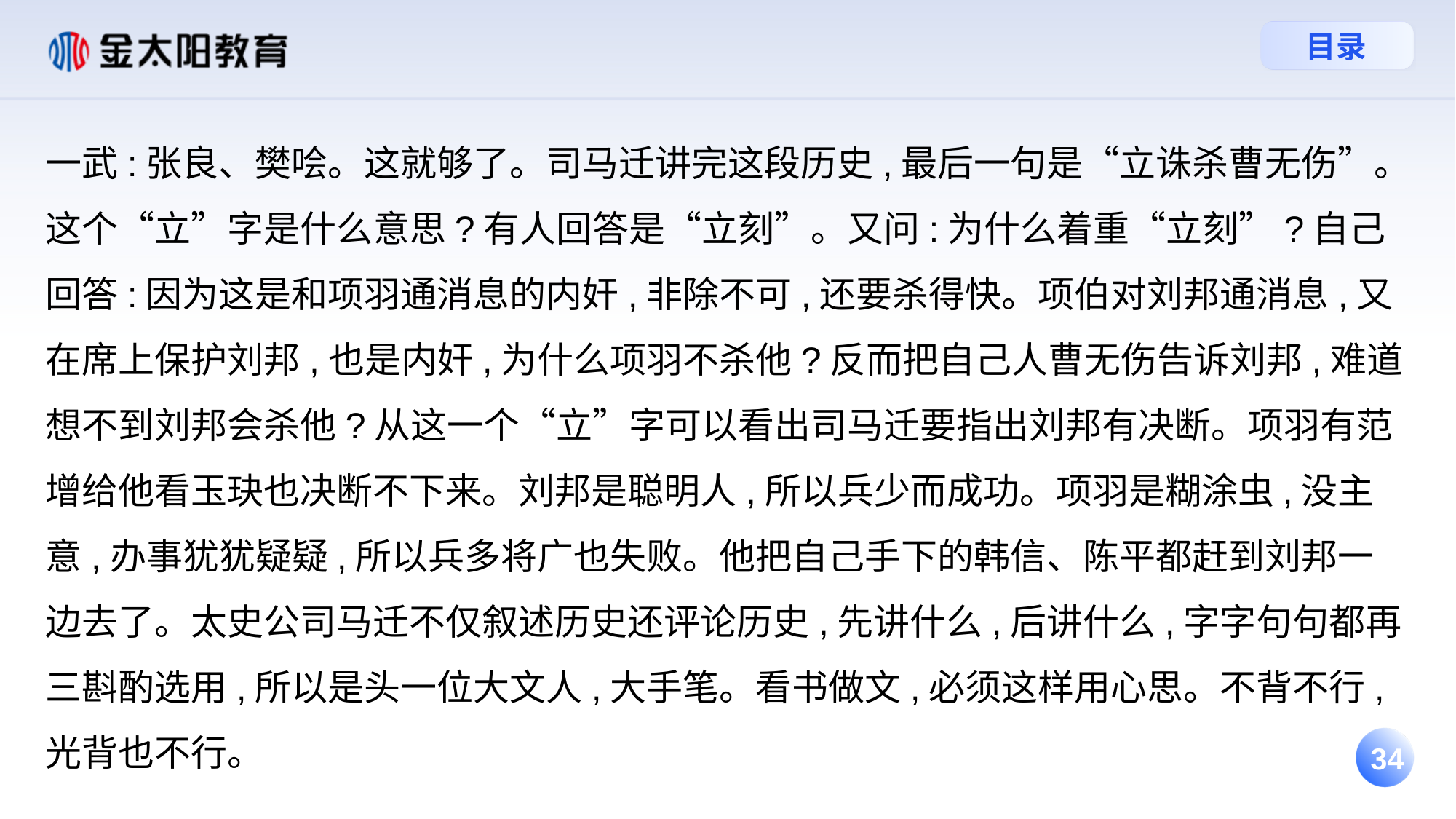

一武:张良、樊哙。这就够了。司马迁讲完这段历史,最后一句是“立诛杀曹无伤”。
这个“立”字是什么意思?有人回答是“立刻”。又问:为什么着重“立刻”?自己回答:因为这是和项羽通消息的内奸,非除不可,还要杀得快。项伯对刘邦通消息,又在席上保护刘邦,也是内奸,为什么项羽不杀他?反而把自己人曹无伤告诉刘邦,难道想不到刘邦会杀他?从这一个“立”字可以看出司马迁要指出刘邦有决断。项羽有范增给他看玉玦也决断不下来。刘邦是聪明人,所以兵少而成功。项羽是糊涂虫,没主意,办事犹犹疑疑,所以兵多将广也失败。他把自己手下的韩信、陈平都赶到刘邦一边去了。太史公司马迁不仅叙述历史还评论历史,先讲什么,后讲什么,字字句句都再三斟酌选用,所以是头一位大文人,大手笔。看书做文,必须这样用心思。不背不行,光背也不行。